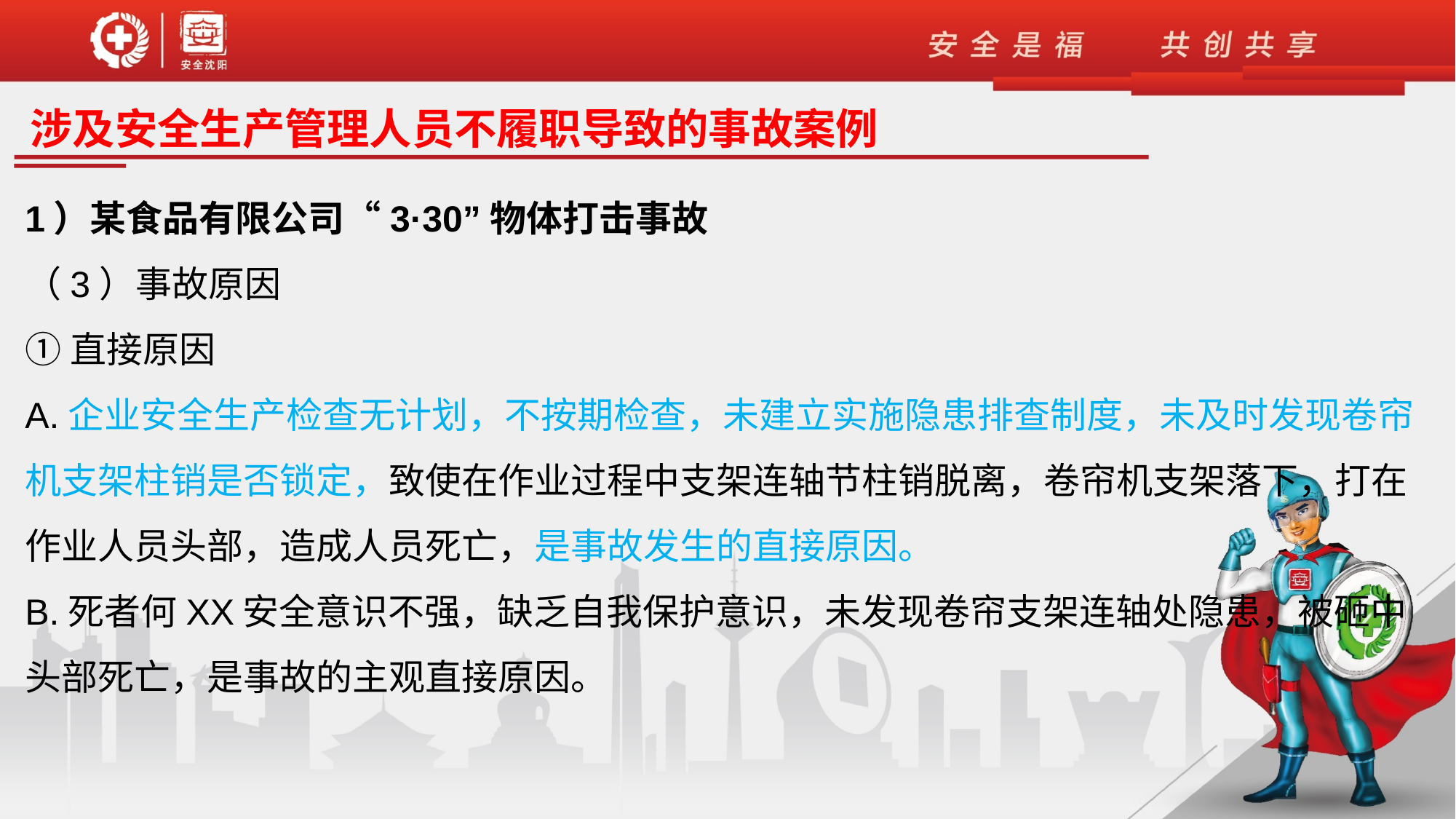

涉及安全生产管理人员不履职导致的事故案例

1）某食品有限公司“3·30”物体打击事故
（3）事故原因
①直接原因
A.企业安全生产检查无计划，不按期检查，未建立实施隐患排查制度，未及时发现卷帘机支架柱销是否锁定，致使在作业过程中支架连轴节柱销脱离，卷帘机支架落下，打在作业人员头部，造成人员死亡，是事故发生的直接原因。
B.死者何XX安全意识不强，缺乏自我保护意识，未发现卷帘支架连轴处隐患，被砸中头部死亡，是事故的主观直接原因。